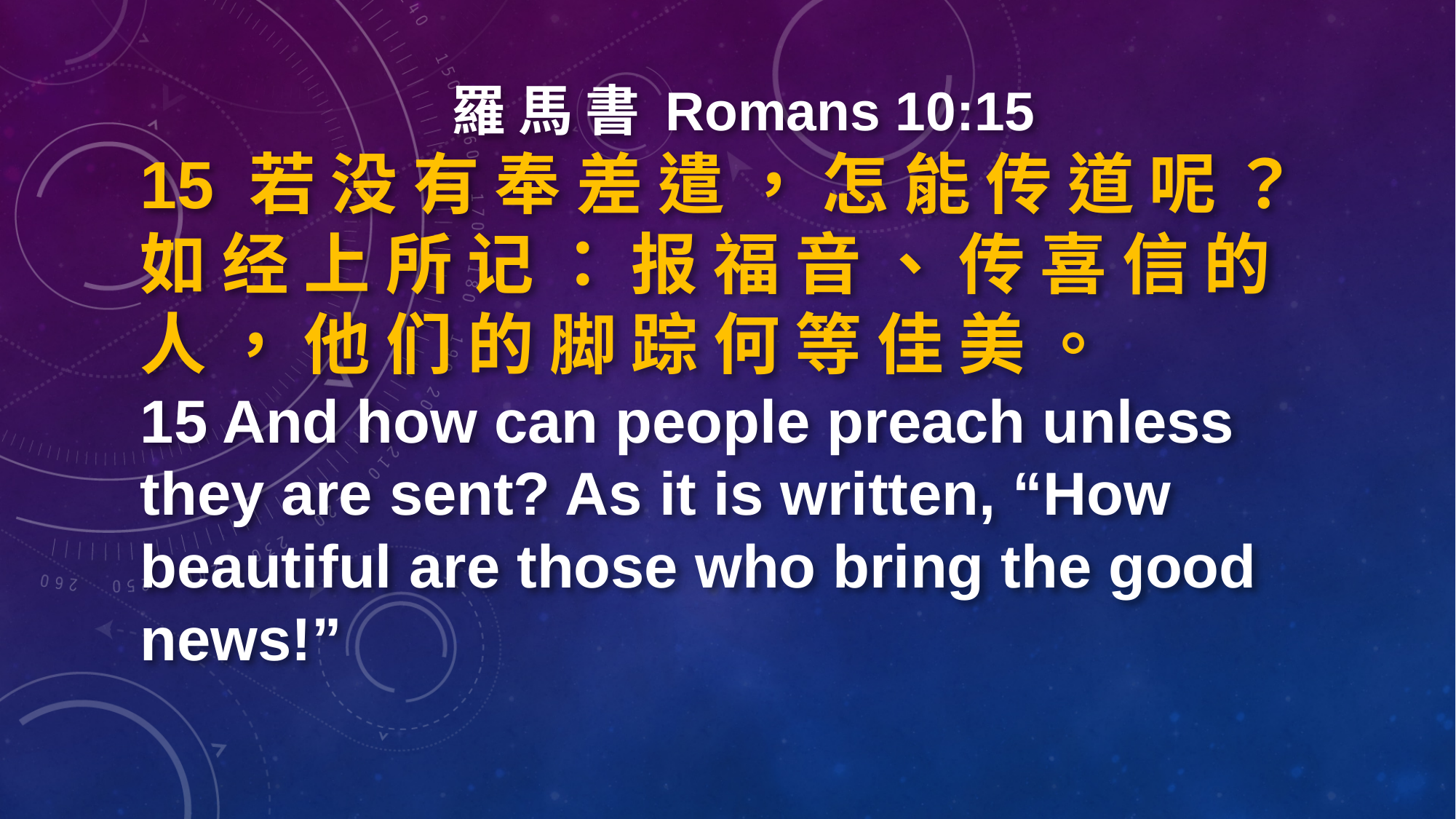

羅 馬 書 Romans 10:15
15 若 没 有 奉 差 遣 ， 怎 能 传 道 呢 ？ 如 经 上 所 记 ： 报 福 音 、 传 喜 信 的 人 ， 他 们 的 脚 踪 何 等 佳 美 。
15 And how can people preach unless they are sent? As it is written, “How beautiful are those who bring the good news!”